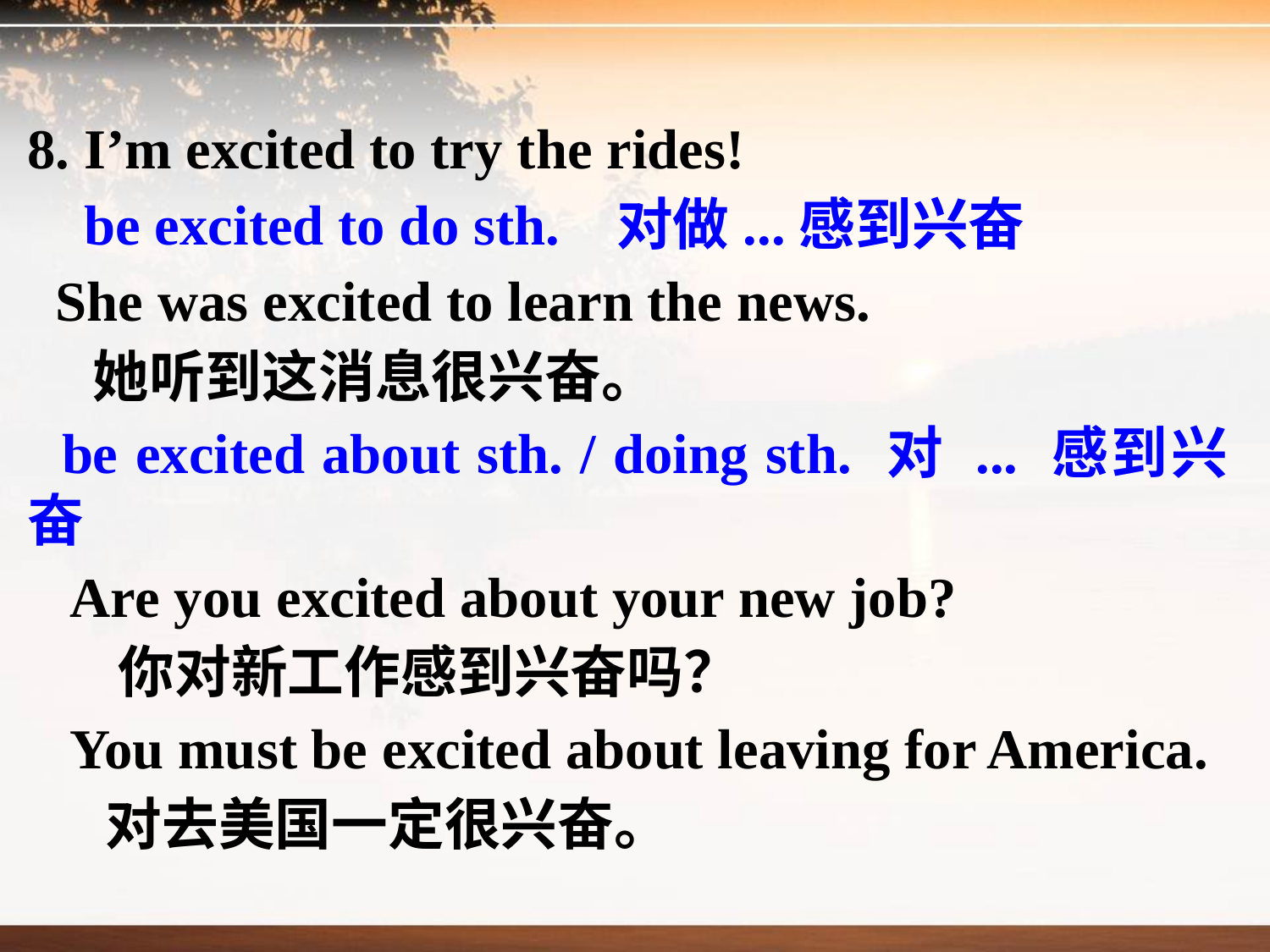

8. I’m excited to try the rides!
    be excited to do sth.   对做...感到兴奋
  She was excited to learn the news.
    她听到这消息很兴奋。
  be excited about sth. / doing sth. 对 ... 感到兴奋
   Are you excited about your new job?
      你对新工作感到兴奋吗？
   You must be excited about leaving for America.
     对去美国一定很兴奋。